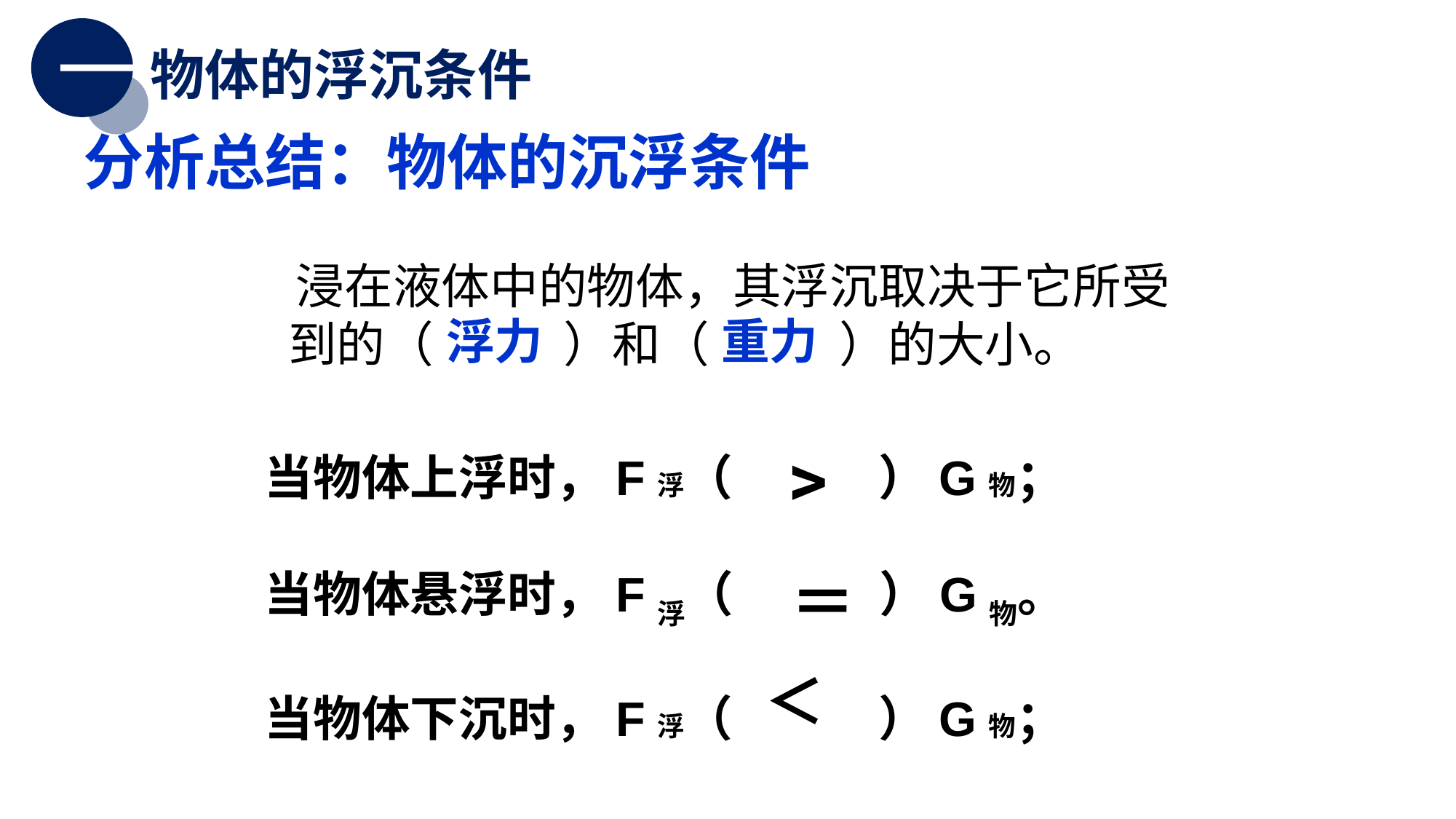

一
物体的浮沉条件

# 分析总结：物体的沉浮条件
　浸在液体中的物体，其浮沉取决于它所受到的（　　   ）和（　　   ）的大小。
浮力
重力
﹥
当物体上浮时，F浮（　　　）G物；

当物体悬浮时，F浮（　　　）G物。

当物体下沉时，F浮（　　　）G物；

＝
＜